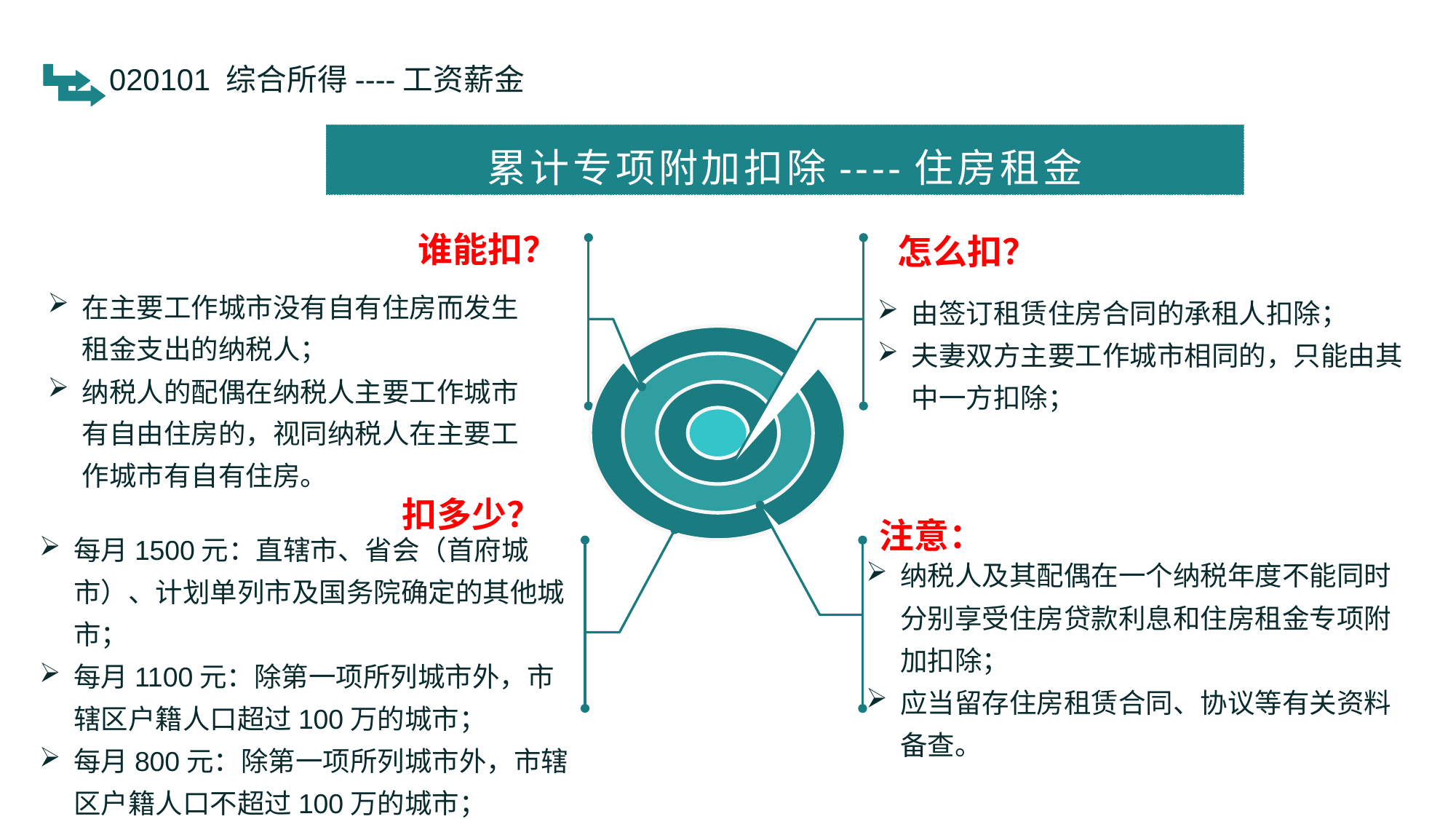

020101 综合所得----工资薪金

累计专项附加扣除----住房租金
谁能扣？
在主要工作城市没有自有住房而发生租金支出的纳税人；
纳税人的配偶在纳税人主要工作城市有自由住房的，视同纳税人在主要工作城市有自有住房。
怎么扣？
由签订租赁住房合同的承租人扣除；
夫妻双方主要工作城市相同的，只能由其中一方扣除；

扣多少？
每月1500元：直辖市、省会（首府城市）、计划单列市及国务院确定的其他城市；
每月1100元：除第一项所列城市外，市辖区户籍人口超过100万的城市；
每月800元：除第一项所列城市外，市辖区户籍人口不超过100万的城市；

注意：
纳税人及其配偶在一个纳税年度不能同时分别享受住房贷款利息和住房租金专项附加扣除；
应当留存住房租赁合同、协议等有关资料备查。